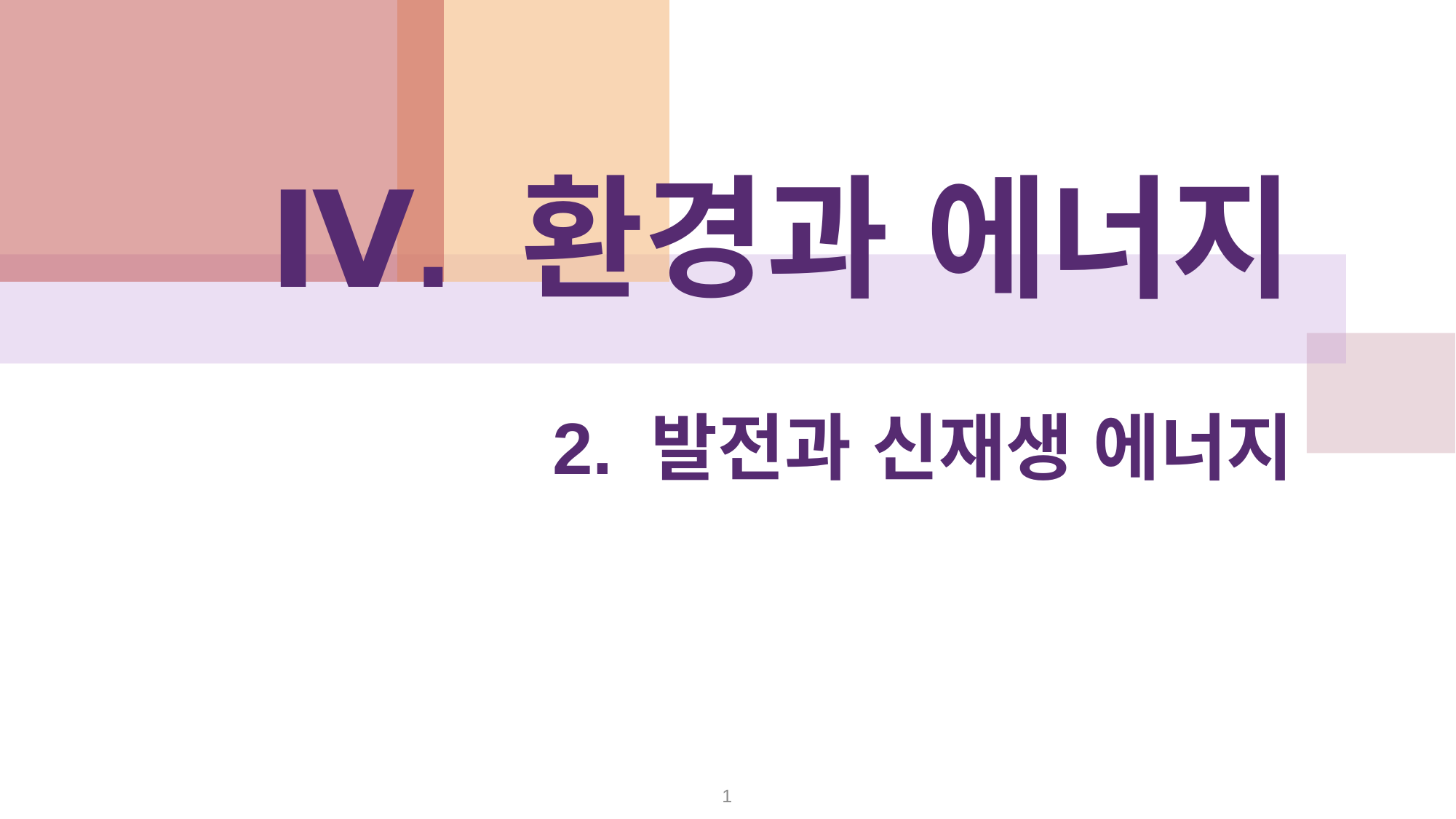

# Ⅳ. 환경과 에너지 2. 발전과 신재생 에너지
1